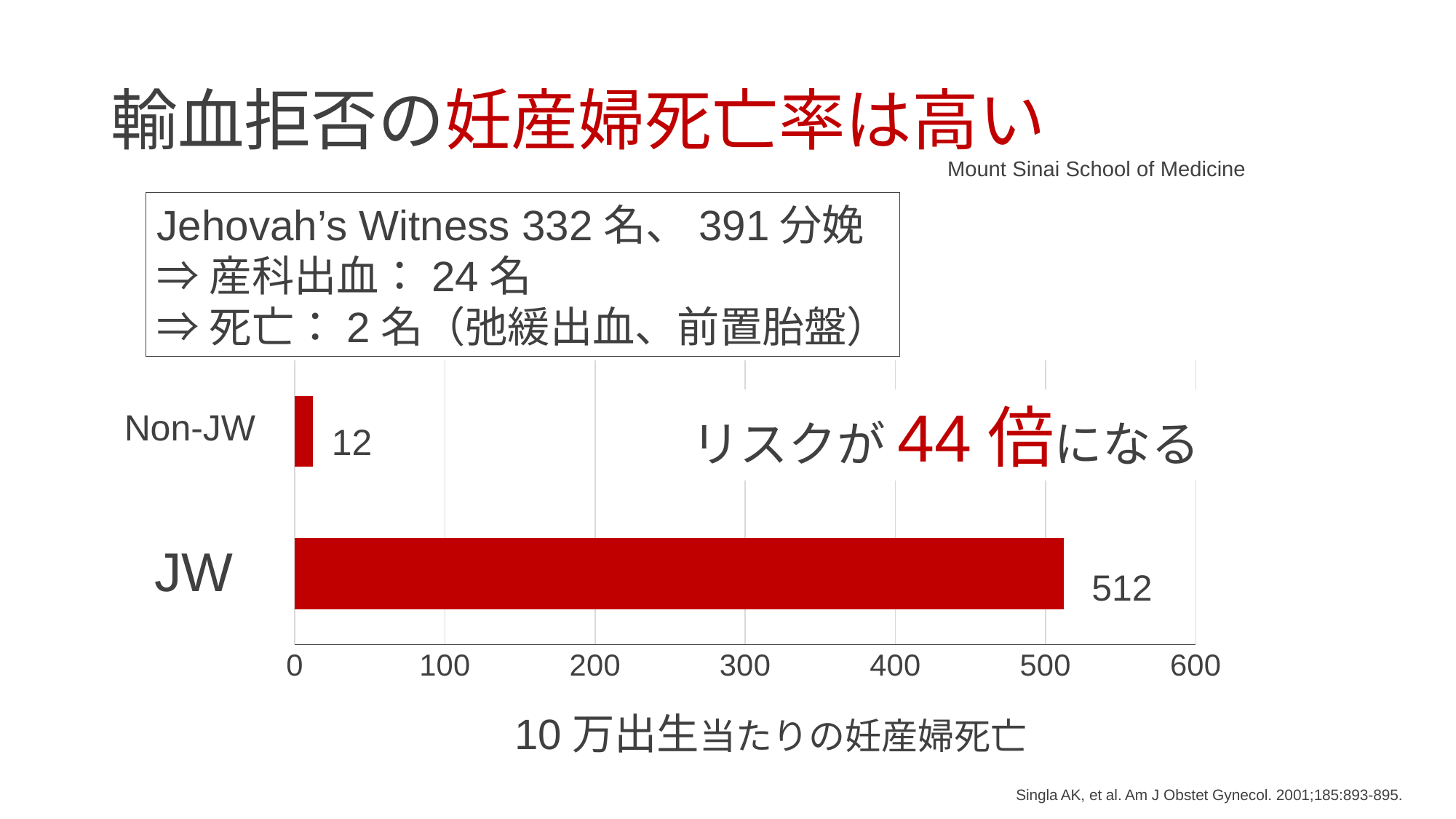

# 輸血拒否の妊産婦死亡率は高い
Mount Sinai School of Medicine
Jehovah’s Witness 332名、391分娩
⇒産科出血：24名
⇒死亡：2名（弛緩出血、前置胎盤）

### Chart

| Category |  |
|---|---|
| JW | 512.0 |
| Control | 12.0 |
リスクが44倍になる
Non-JW
12
JW
512
10万出生当たりの妊産婦死亡
Singla AK, et al. Am J Obstet Gynecol. 2001;185:893-895.